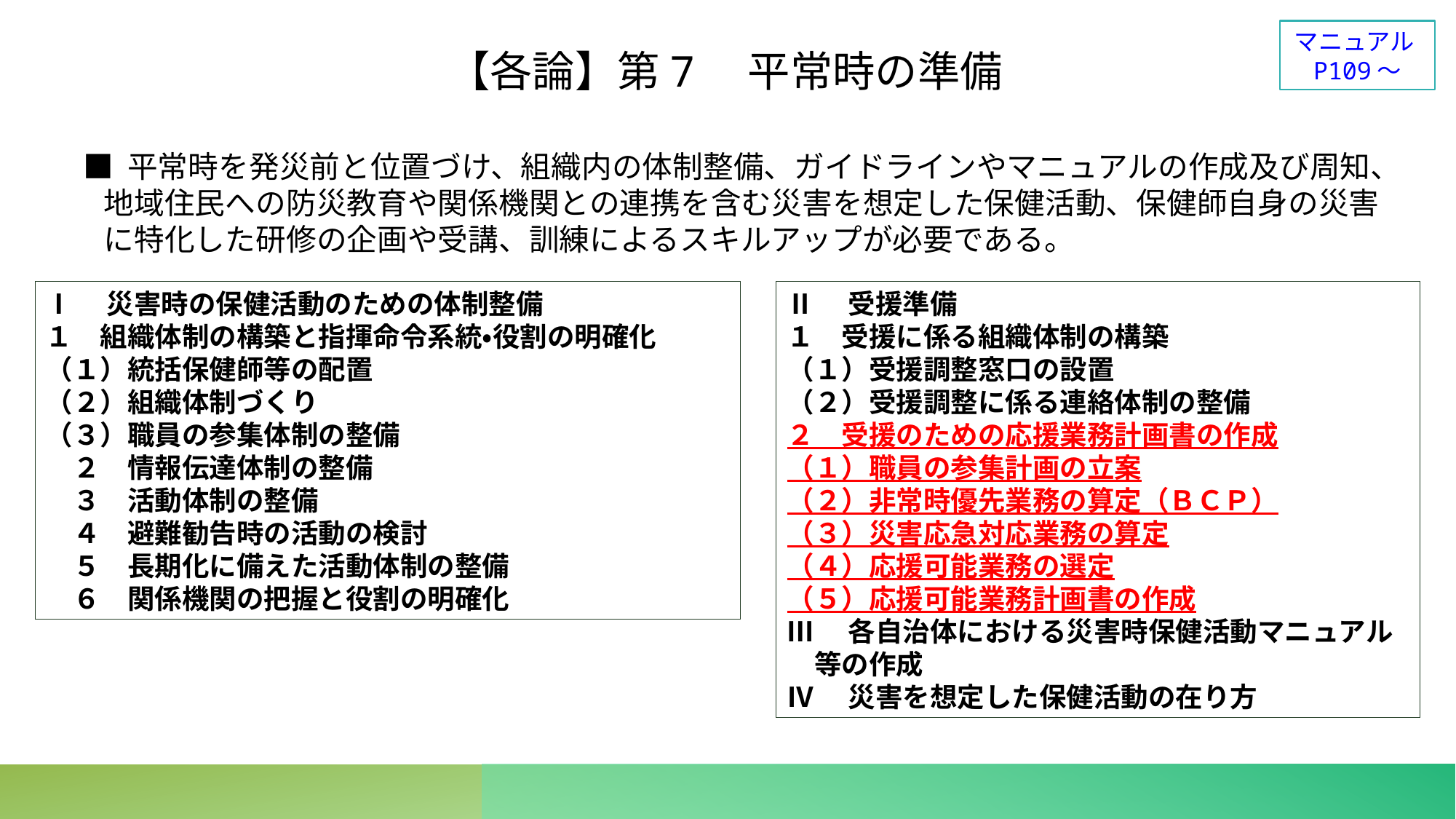

マニュアルP109～
【各論】第7　平常時の準備
■ 平常時を発災前と位置づけ、組織内の体制整備、ガイドラインやマニュアルの作成及び周知、
  地域住民への防災教育や関係機関との連携を含む災害を想定した保健活動、保健師自身の災害
  に特化した研修の企画や受講、訓練によるスキルアップが必要である。
Ⅰ　災害時の保健活動のための体制整備
１　組織体制の構築と指揮命令系統・役割の明確化
（１）統括保健師等の配置
（２）組織体制づくり
（３）職員の参集体制の整備
　２　情報伝達体制の整備
　３　活動体制の整備
　４　避難勧告時の活動の検討
　５　長期化に備えた活動体制の整備
　６　関係機関の把握と役割の明確化
Ⅱ　受援準備
１　受援に係る組織体制の構築
（１）受援調整窓口の設置
（２）受援調整に係る連絡体制の整備
２　受援のための応援業務計画書の作成
（１）職員の参集計画の立案
（２）非常時優先業務の算定（ＢＣＰ）
（３）災害応急対応業務の算定
（４）応援可能業務の選定
（５）応援可能業務計画書の作成
Ⅲ　各自治体における災害時保健活動マニュアル
　等の作成
Ⅳ　災害を想定した保健活動の在り方